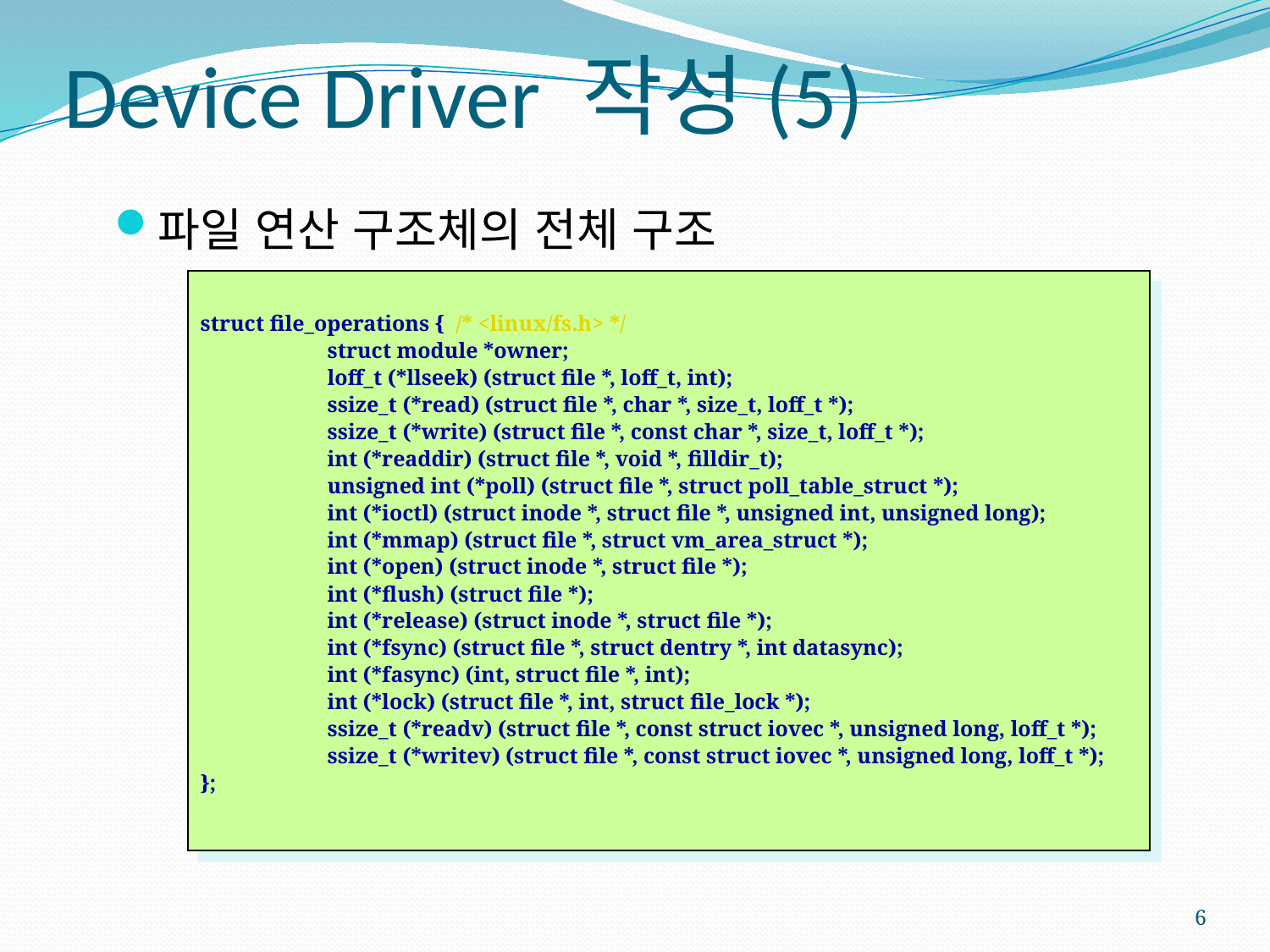

# Device Driver 작성(5)
파일 연산 구조체의 전체 구조
struct file_operations {  /* <linux/fs.h> */
	struct module *owner;
	loff_t (*llseek) (struct file *, loff_t, int);
	ssize_t (*read) (struct file *, char *, size_t, loff_t *);
	ssize_t (*write) (struct file *, const char *, size_t, loff_t *);
	int (*readdir) (struct file *, void *, filldir_t);
	unsigned int (*poll) (struct file *, struct poll_table_struct *);
	int (*ioctl) (struct inode *, struct file *, unsigned int, unsigned long);
	int (*mmap) (struct file *, struct vm_area_struct *);
	int (*open) (struct inode *, struct file *);
	int (*flush) (struct file *);
	int (*release) (struct inode *, struct file *);
	int (*fsync) (struct file *, struct dentry *, int datasync);
	int (*fasync) (int, struct file *, int);
	int (*lock) (struct file *, int, struct file_lock *);
	ssize_t (*readv) (struct file *, const struct iovec *, unsigned long, loff_t *);
	ssize_t (*writev) (struct file *, const struct iovec *, unsigned long, loff_t *);
};

6